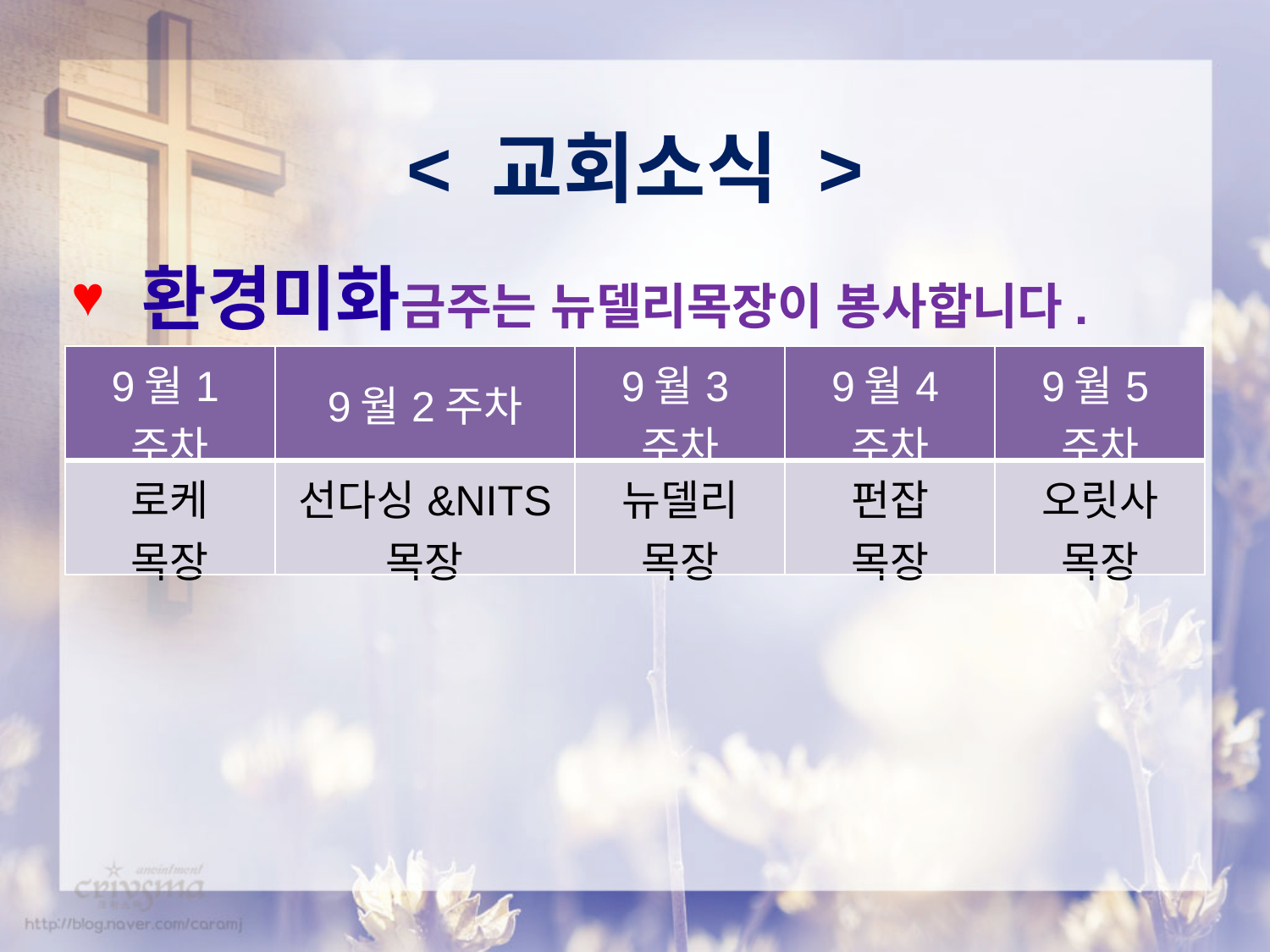

< 교회소식 >
 환경미화금주는 뉴델리목장이 봉사합니다.

| 9월1주차 | 9월2주차 | 9월3주차 | 9월4주차 | 9월5주차 |
| --- | --- | --- | --- | --- |
| 로케 목장 | 선다싱&NITS 목장 | 뉴델리 목장 | 펀잡 목장 | 오릿사 목장 |